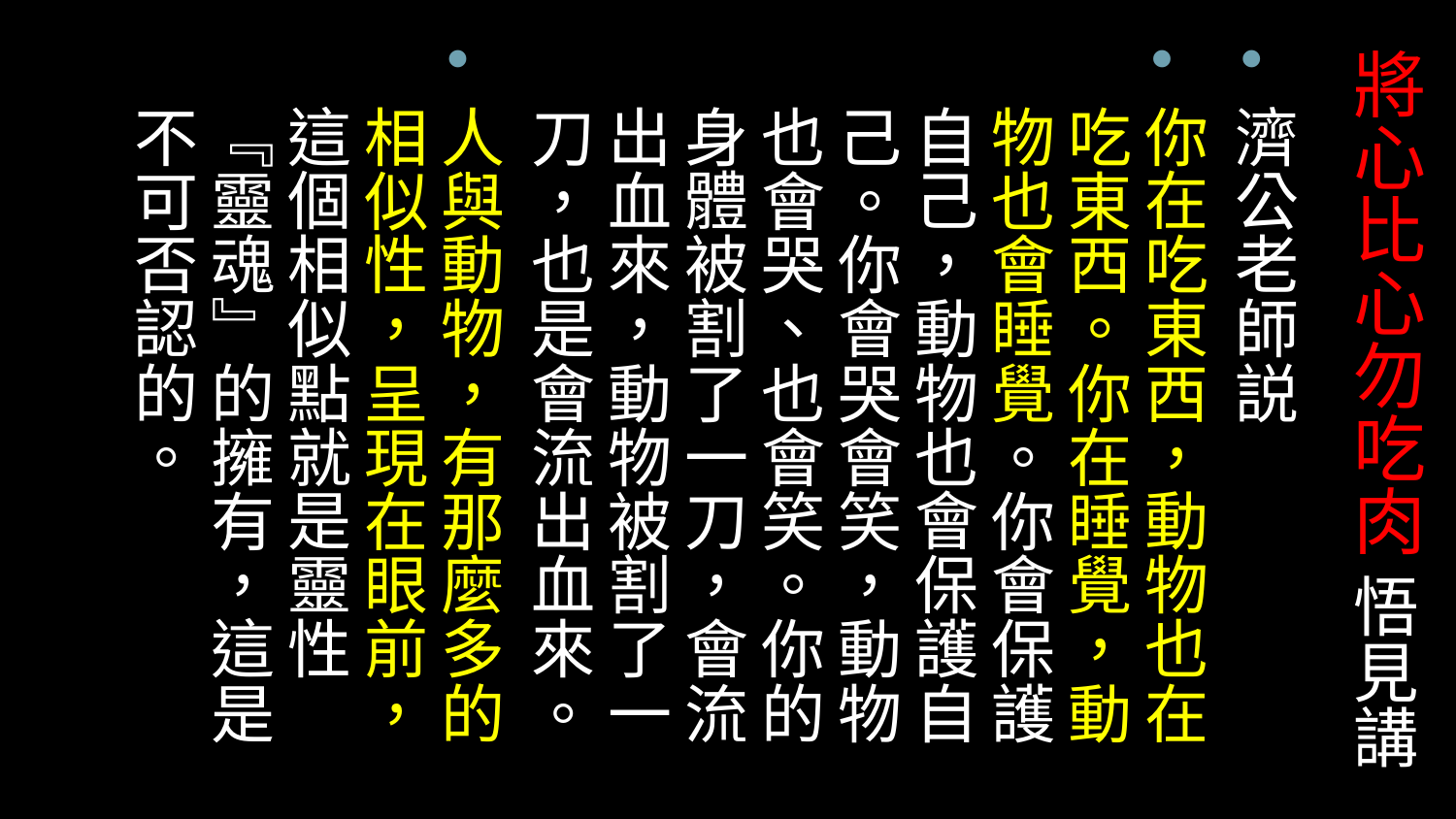

# 將心比心勿吃肉 悟見講
濟公老師説
你在吃東西，動物也在吃東西。你在睡覺，動物也會睡覺。你會保護自己，動物也會保護自己。你會哭會笑，動物也會哭、也會笑。你的身體被割了一刀，會流出血來，動物被割了一刀，也是會流出血來。
人與動物，有那麼多的相似性，呈現在眼前，這個相似點就是靈性『靈魂』的擁有，這是不可否認的。